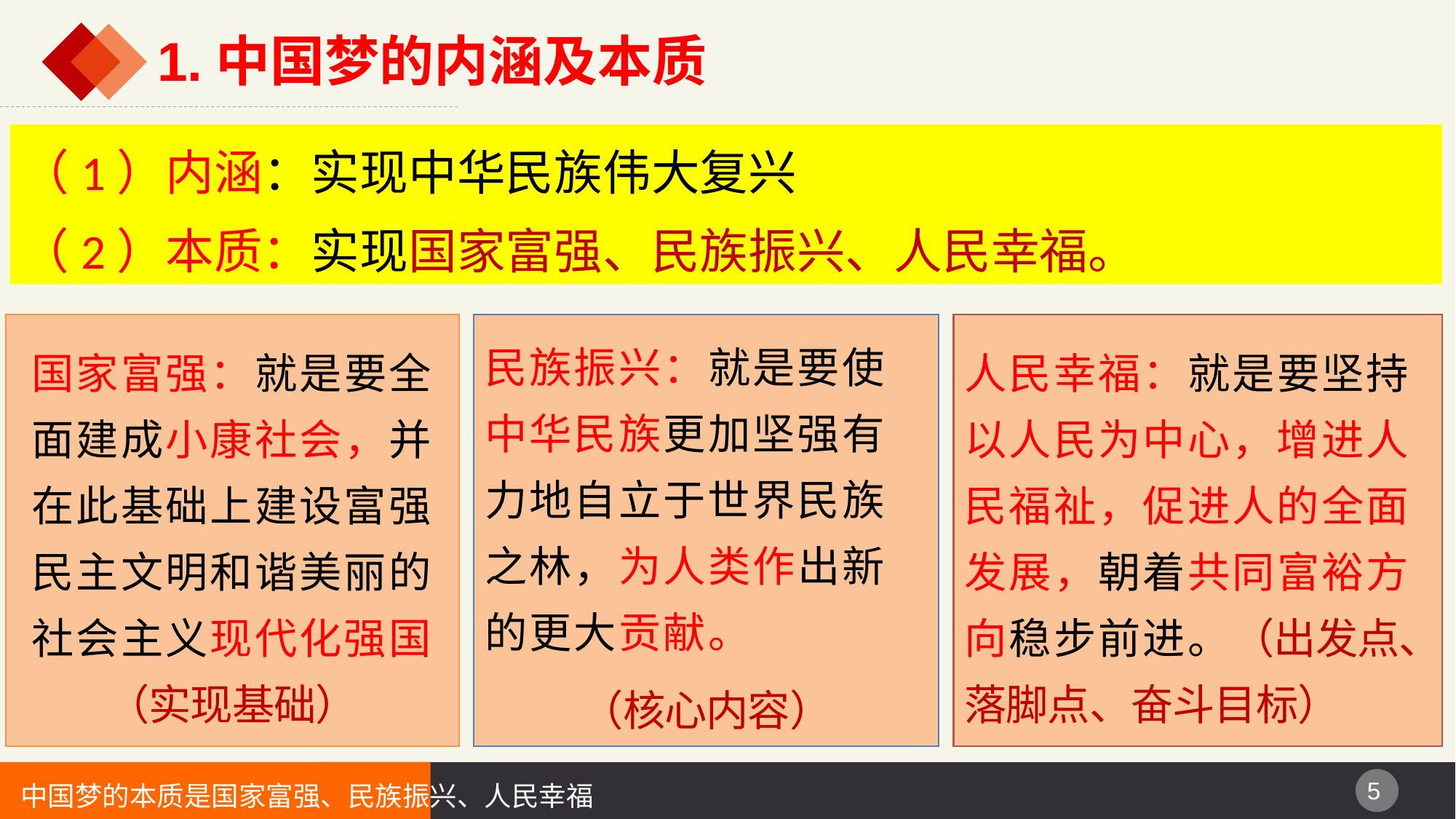

1.中国梦的内涵及本质

（1）内涵：实现中华民族伟大复兴
（2）本质：实现国家富强、民族振兴、人民幸福。
国家富强：就是要全面建成小康社会，并在此基础上建设富强民主文明和谐美丽的社会主义现代化强国（实现基础）
民族振兴：就是要使中华民族更加坚强有力地自立于世界民族之林，为人类作出新的更大贡献。
（核心内容）
人民幸福：就是要坚持以人民为中心，增进人民福祉，促进人的全面发展，朝着共同富裕方向稳步前进。（出发点、落脚点、奋斗目标）
中国梦的本质是国家富强、民族振兴、人民幸福